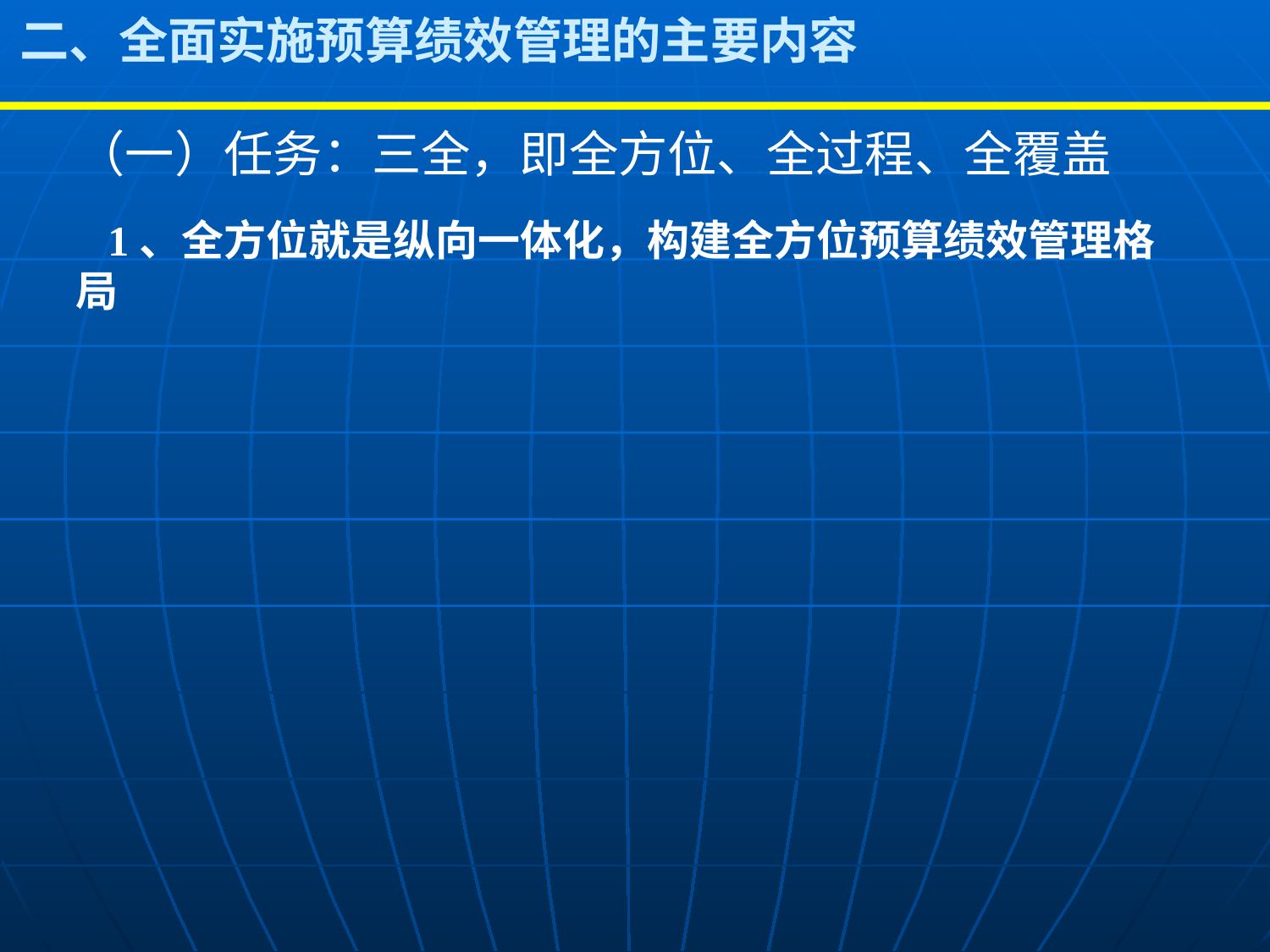

二、全面实施预算绩效管理的主要内容

（一）任务：三全，即全方位、全过程、全覆盖
   1、全方位就是纵向一体化，构建全方位预算绩效管理格局

政府预算（各级政府收支预算全面纳入绩效管理）
全方位绩效管理格局
拓展绩效管理层级
部门和单位预算（全部收支纳入绩效管理）
赋予更多管理自主权
提高整体绩效水平
政策和项目预算（全面纳入绩效管理）
全面衡量政策和项目预算安排及使用效果
重大政策和项目实行全周期跟踪问效